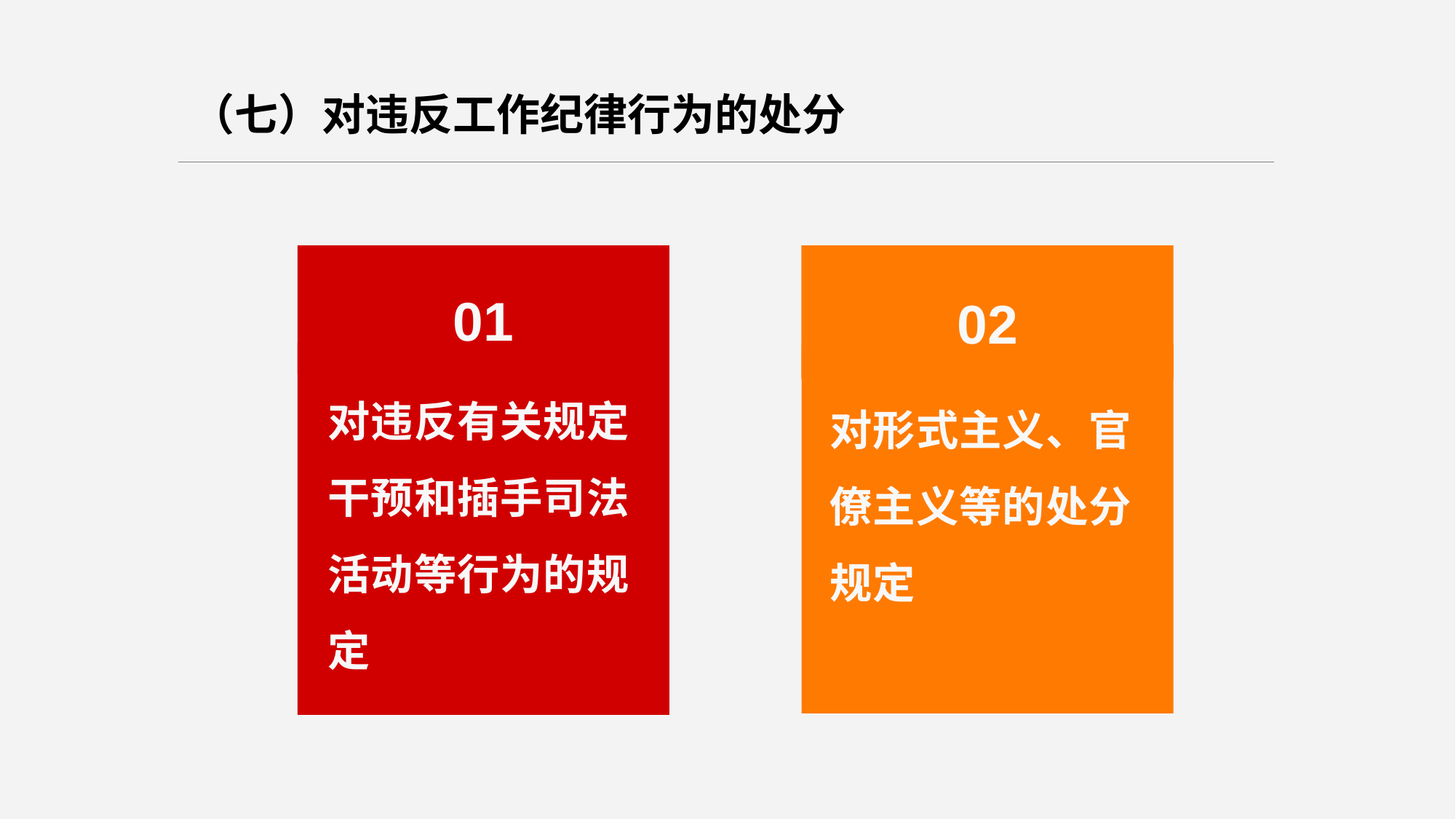

（七）对违反工作纪律行为的处分
01
02

对违反有关规定干预和插手司法活动等行为的规定
对形式主义、官僚主义等的处分规定